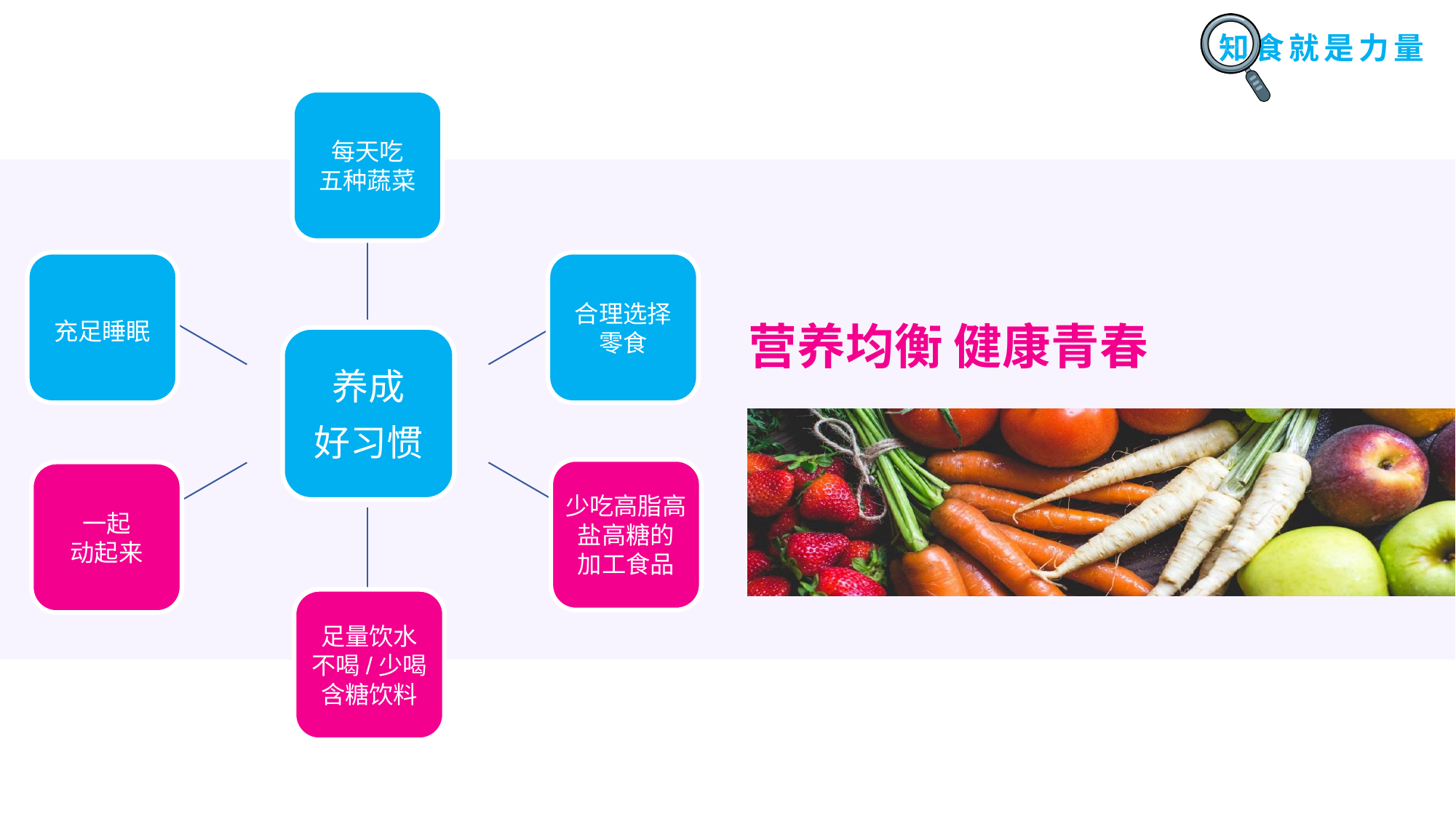

每天吃
五种蔬菜
充足睡眠
合理选择
零食

养成
好习惯

少吃高脂高盐高糖的
加工食品
一起
动起来

足量饮水
不喝/少喝含糖饮料

营养均衡 健康青春